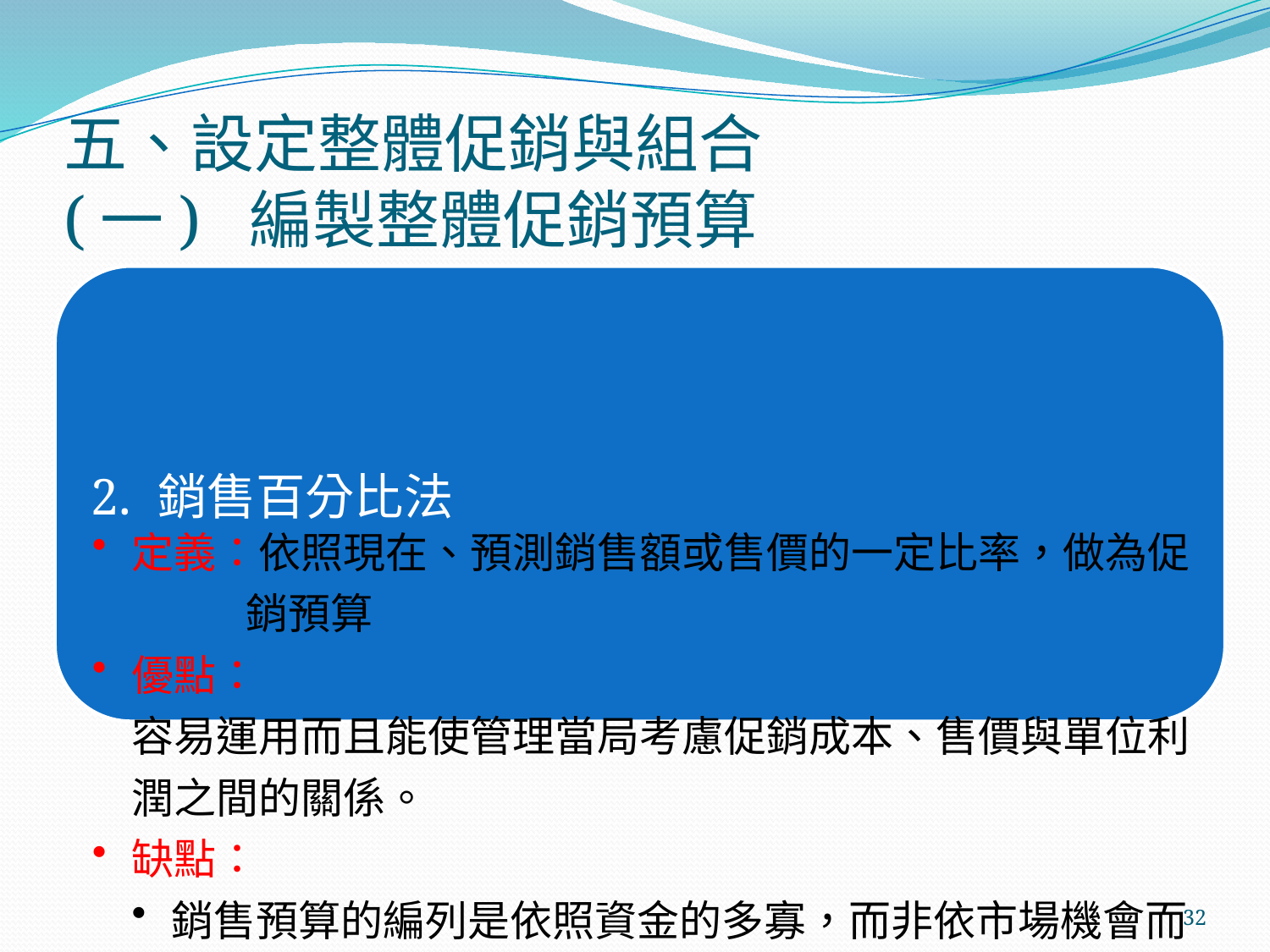

# 五、設定整體促銷與組合 (一)  編製整體促銷預算
2. 銷售百分比法
定義：依照現在、預測銷售額或售價的一定比率，做為促
            銷預算
優點：
容易運用而且能使管理當局考慮促銷成本、售價與單位利潤之間的關係。
缺點：
32